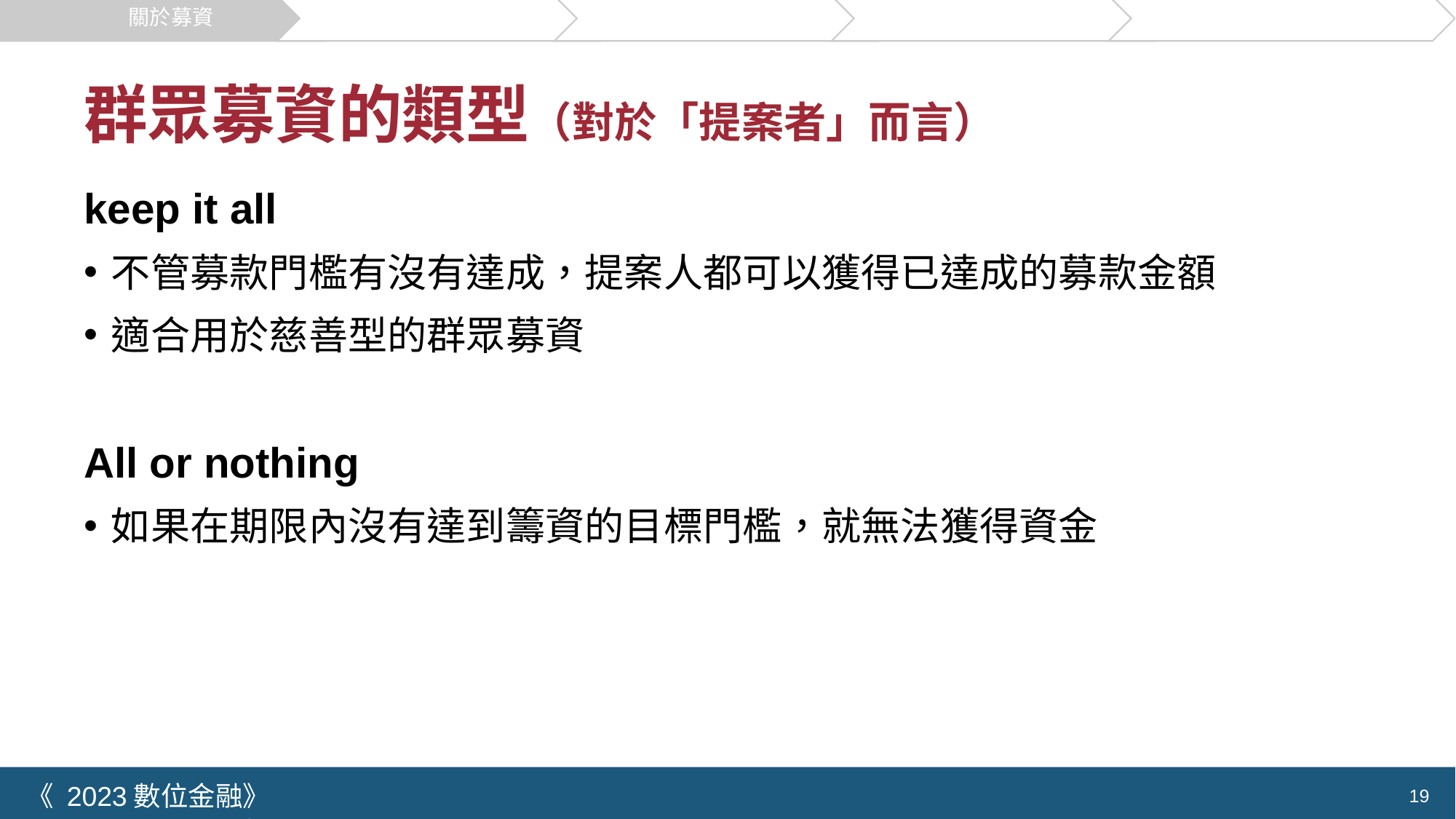

關於募資

群眾募資流程

創新模式

市場與案例

機會與挑戰
# 群眾募資的類型（對於「提案者」而言）
keep it all
不管募款門檻有沒有達成，提案人都可以獲得已達成的募款金額
適合用於慈善型的群眾募資

All or nothing
如果在期限內沒有達到籌資的目標門檻，就無法獲得資金
《 2023數位金融》                                                                                                                                             	NYCU.IIM.IEBI Lab
19